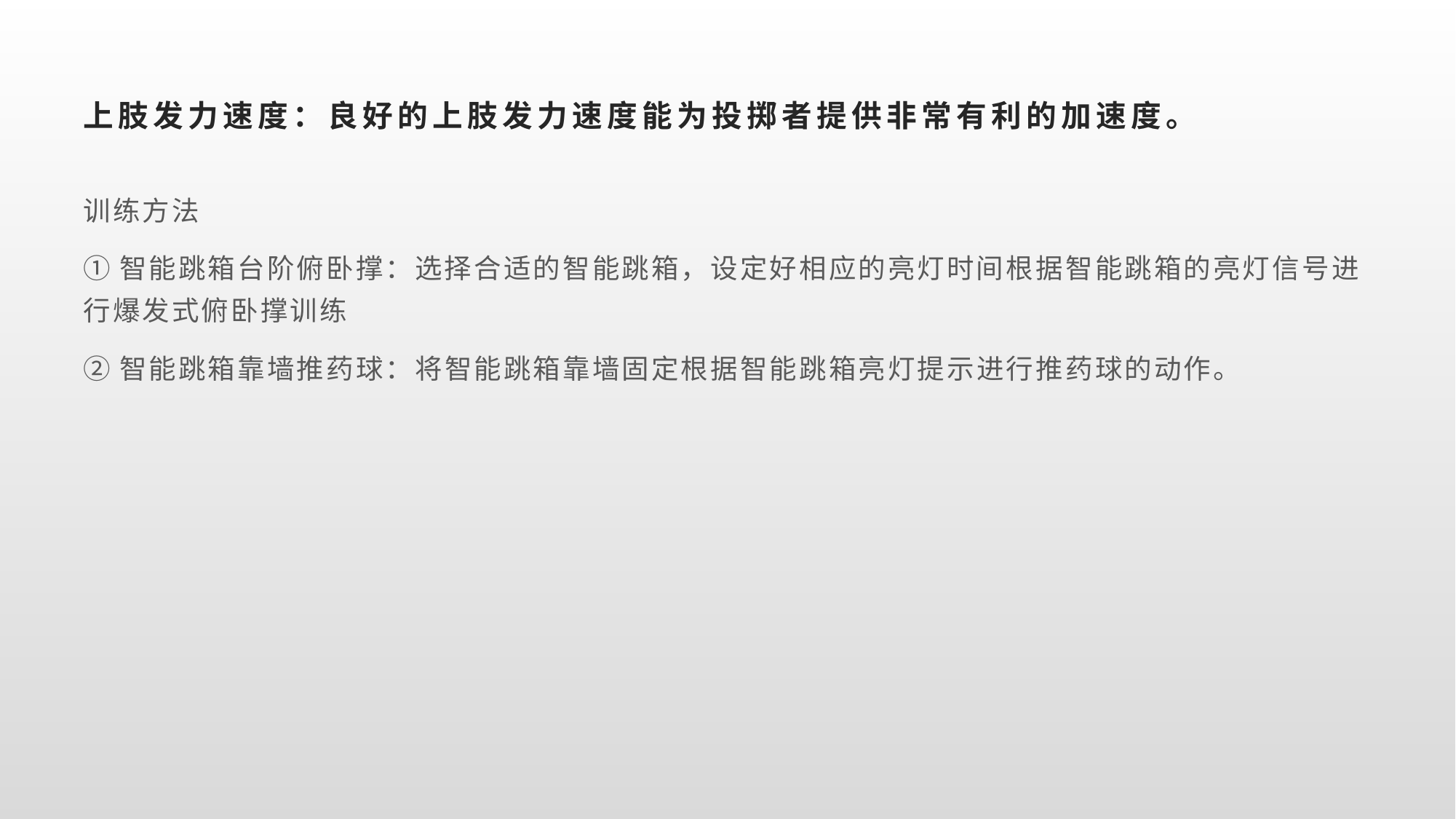

# 上肢发力速度：良好的上肢发力速度能为投掷者提供非常有利的加速度。
训练方法
①智能跳箱台阶俯卧撑：选择合适的智能跳箱，设定好相应的亮灯时间根据智能跳箱的亮灯信号进行爆发式俯卧撑训练
②智能跳箱靠墙推药球：将智能跳箱靠墙固定根据智能跳箱亮灯提示进行推药球的动作。